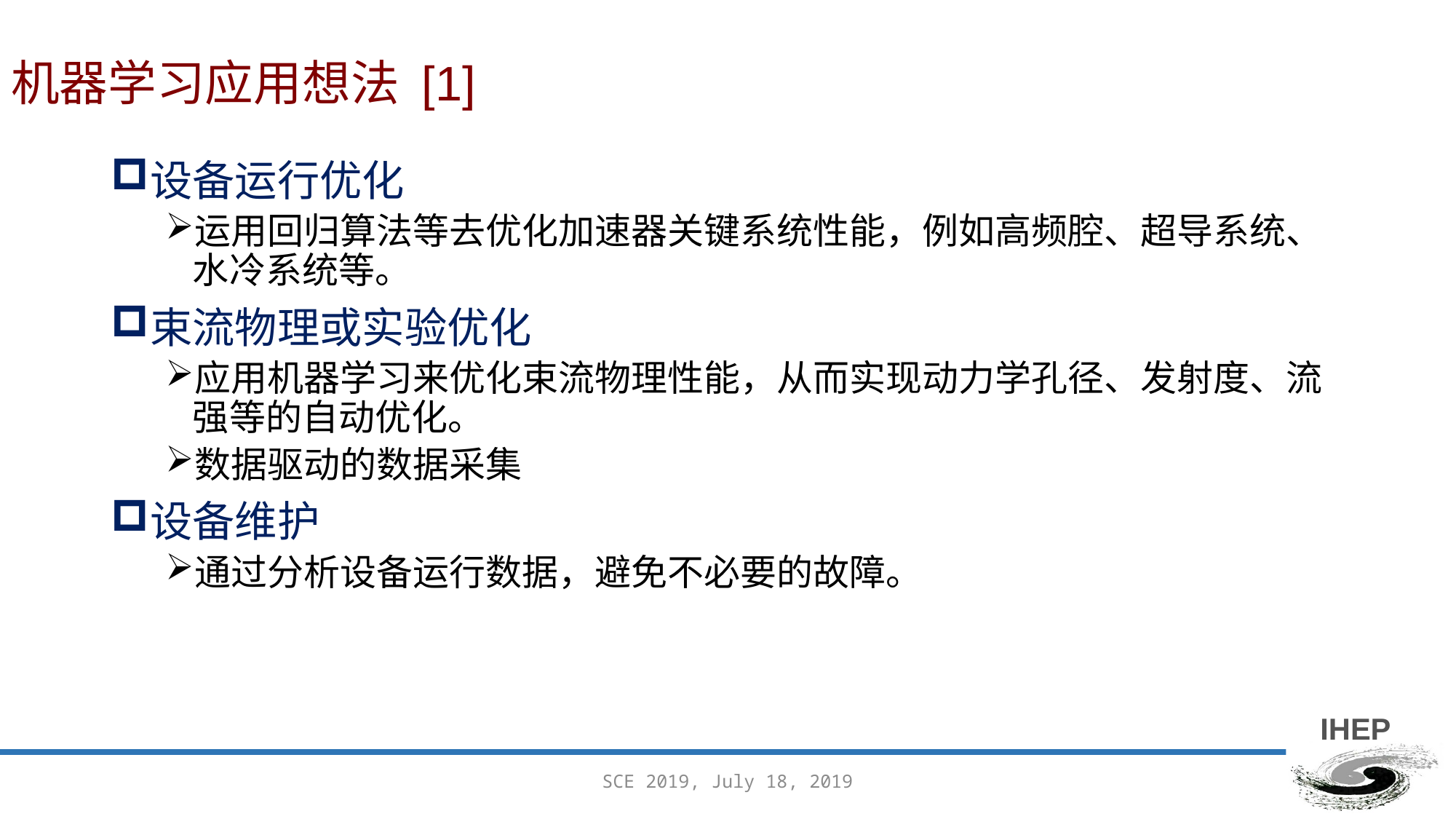

# 机器学习应用想法 [1]
设备运行优化
运用回归算法等去优化加速器关键系统性能，例如高频腔、超导系统、水冷系统等。
束流物理或实验优化
应用机器学习来优化束流物理性能，从而实现动力学孔径、发射度、流强等的自动优化。
数据驱动的数据采集
设备维护
通过分析设备运行数据，避免不必要的故障。
SCE 2019, July 18, 2019